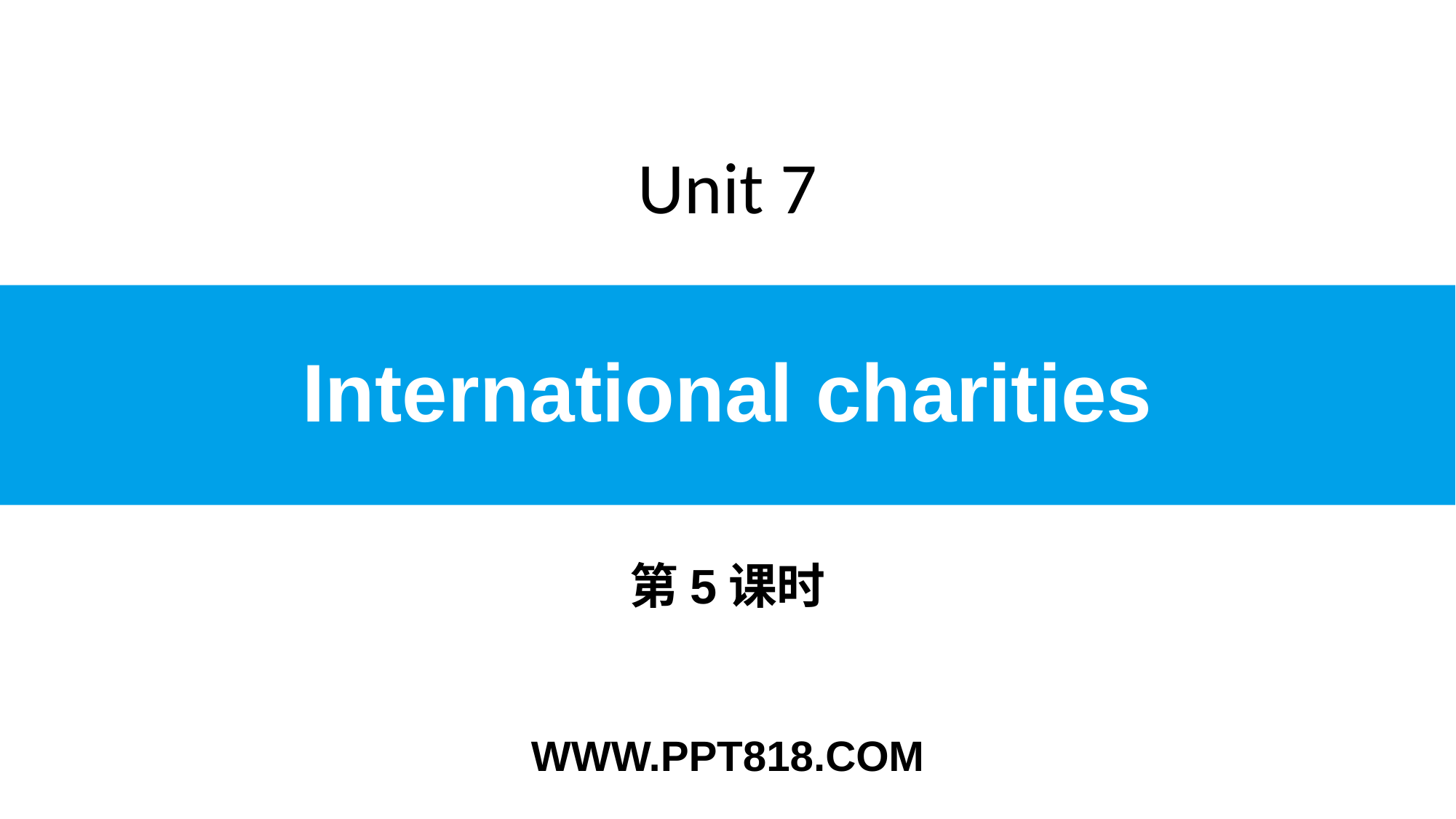

Unit 7
# International charities
第5课时
WWW.PPT818.COM